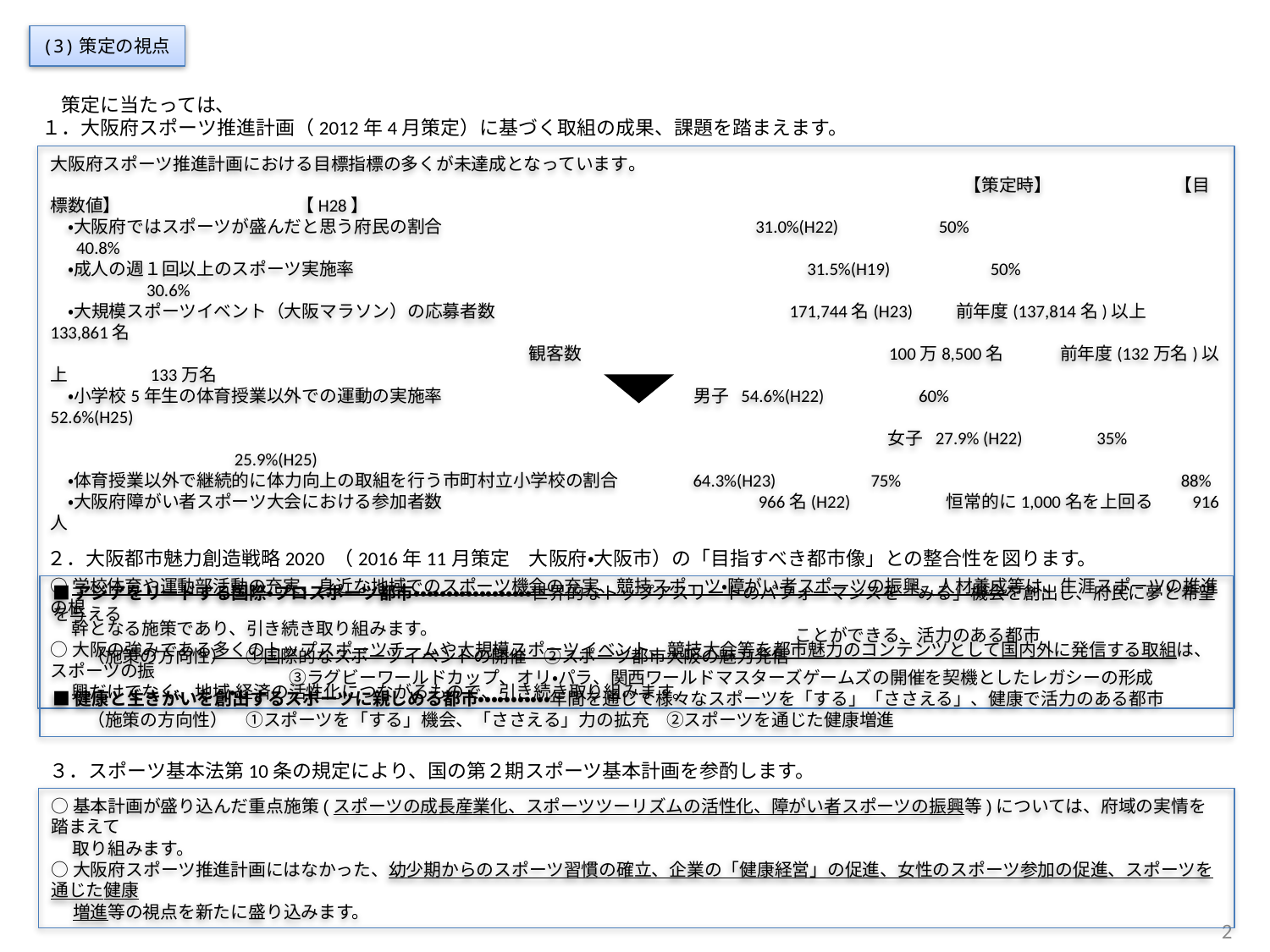

(3)策定の視点
　策定に当たっては、
１．大阪府スポーツ推進計画（2012年4月策定）に基づく取組の成果、課題を踏まえます。
大阪府スポーツ推進計画における目標指標の多くが未達成となっています。
　　　　　　　　　　　　　　　　　　　　　　　　　　　　　　　　　　　　　　　　　　　　　　　　　　　　【策定時】　　　　　　　【目標数値】　　　　　　　　　　【H28】
　・大阪府ではスポーツが盛んだと思う府民の割合　　               　　　　　　　    　　　　 31.0%(H22)　　　　　 50%    　　　　　　　　　　　　　　 40.8%
　・成人の週１回以上のスポーツ実施率　　　　　　　　　　　　　          　　　　　　　　　　 31.5%(H19)　　　　　 50%　　　 　　　　　　　　　　　　 30.6%
　・大規模スポーツイベント（大阪マラソン）の応募者数        　　　 　　　　　　　　　　　  171,744名(H23)　　 前年度(137,814名)以上　　　  133,861名
　　　　　　　　　　　　　　　　　　　　　　　　　　　 観客数        　          　　　　　 　　　　　　    100万8,500名　　　 前年度(132万名)以上 　　　 　133万名
　・小学校5年生の体育授業以外での運動の実施率        　 　　　　　　　　 　　　男子  54.6%(H22)　　　  　  60%     　　　　　　　　　　　　   　52.6%(H25)
　　　　　　　　　　　　　　　　　　　　　　　　　　　　　 　　　　　　　　　　　　　　　　 　　 女子  27.9% (H22)          　  35%       　　　　　　　　　　　　 　25.9%(H25)
　・体育授業以外で継続的に体力向上の取組を行う市町村立小学校の割合　　　　64.3%(H23)  　　 　　 75%　 　　　　　　　　　　　　　　 88%
　・大阪府障がい者スポーツ大会における参加者数　　　　　 　　          　　　　　　　　 966名(H22)　　　　　 恒常的に1,000名を上回る　　916人

○学校体育や運動部活動の充実、身近な地域でのスポーツ機会の充実、競技スポーツ・障がい者スポーツの振興、人材養成等は、生涯スポーツの推進の根
　 幹となる施策であり、引き続き取り組みます。
○大阪の強みである多くのトップスポーツチームや大規模スポーツイベント、競技大会等を都市魅力のコンテンツとして国内外に発信する取組は、スポーツの振
　 興だけでなく、地域・経済の活性化につながるもので、引き続き取り組みます。

２．大阪都市魅力創造戦略2020 （2016年11月策定　大阪府・大阪市）の「目指すべき都市像」との整合性を図ります。
■アジアをリードする国際・プロスポーツ都市・・・・・・・・・・・・・・・・・・世界的なトップアスリートのパフォーマンスを「みる」機会を創出し、府民に夢と希望を与える
　　　　　　　　　　　　　　　　　　　　　　　　　　　　　　　　　　　　　　　　　　 ことができる、活力のある都市
　　（施策の方向性）　①国際的なスポーツイベントの開催　②スポーツ都市大阪の魅力発信
　　　　　　　　　　　　　  ③ラグビーワールドカップ、オリ・パラ、関西ワールドマスターズゲームズの開催を契機としたレガシーの形成
■健康と生きがいを創出するスポーツに親しめる都市・・・・・・・・・・・年間を通じて様々なスポーツを「する」「ささえる」、健康で活力のある都市
　　（施策の方向性）　①スポーツを「する」機会、「ささえる」力の拡充　②スポーツを通じた健康増進
３．スポーツ基本法第10条の規定により、国の第２期スポーツ基本計画を参酌します。
○基本計画が盛り込んだ重点施策(スポーツの成長産業化、スポーツツーリズムの活性化、障がい者スポーツの振興等)については、府域の実情を踏まえて
　 取り組みます。
○大阪府スポーツ推進計画にはなかった、幼少期からのスポーツ習慣の確立、企業の「健康経営」の促進、女性のスポーツ参加の促進、スポーツを通じた健康
　 増進等の視点を新たに盛り込みます。
2